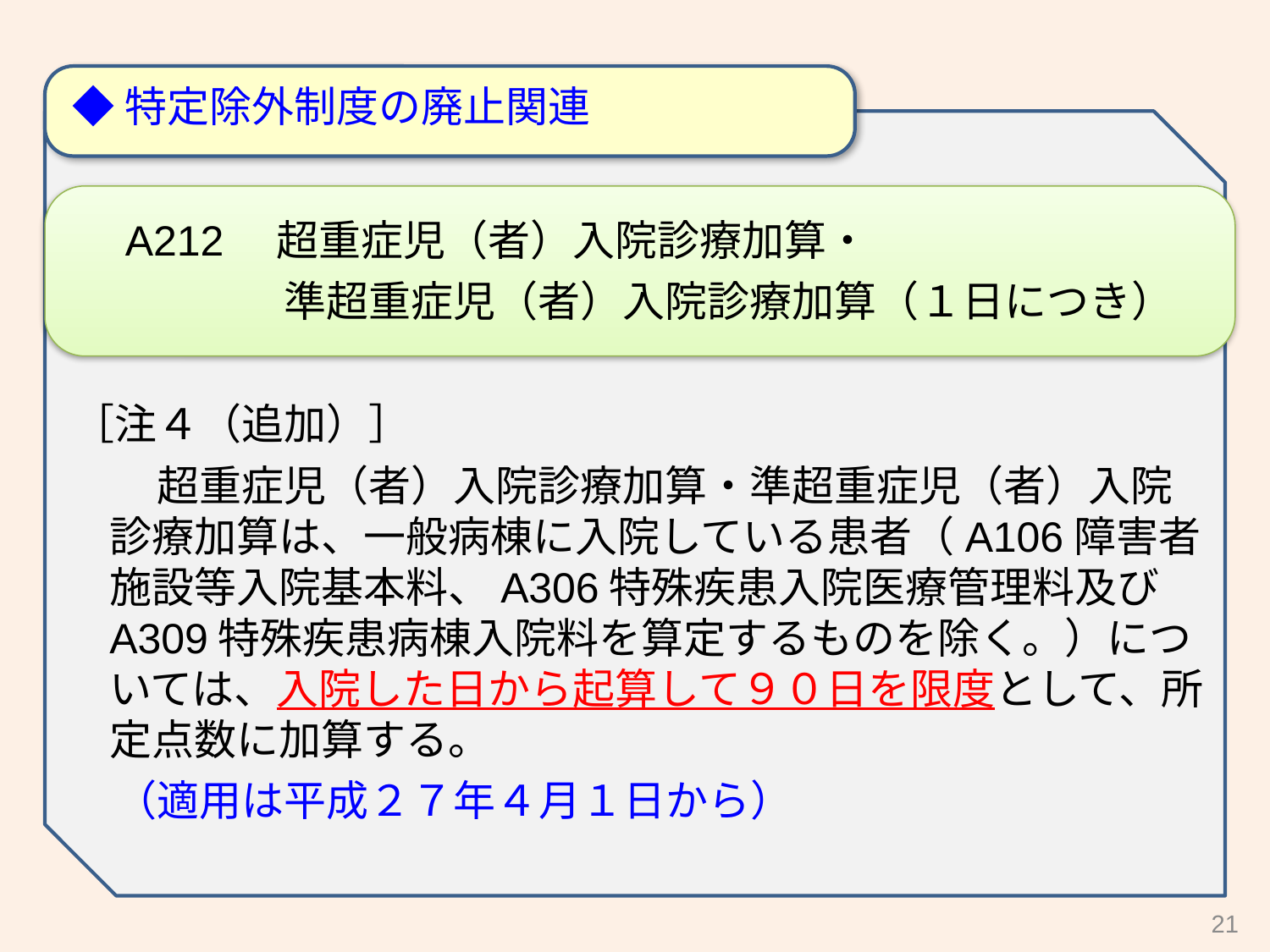

◆特定除外制度の廃止関連

　A212　超重症児（者）入院診療加算・
　　　　　準超重症児（者）入院診療加算（１日につき）

［注４（追加）］
　　超重症児（者）入院診療加算・準超重症児（者）入院診療加算は、一般病棟に入院している患者（A106障害者施設等入院基本料、A306特殊疾患入院医療管理料及びA309特殊疾患病棟入院料を算定するものを除く。）については、入院した日から起算して９０日を限度として、所定点数に加算する。
　（適用は平成２７年４月１日から）

21